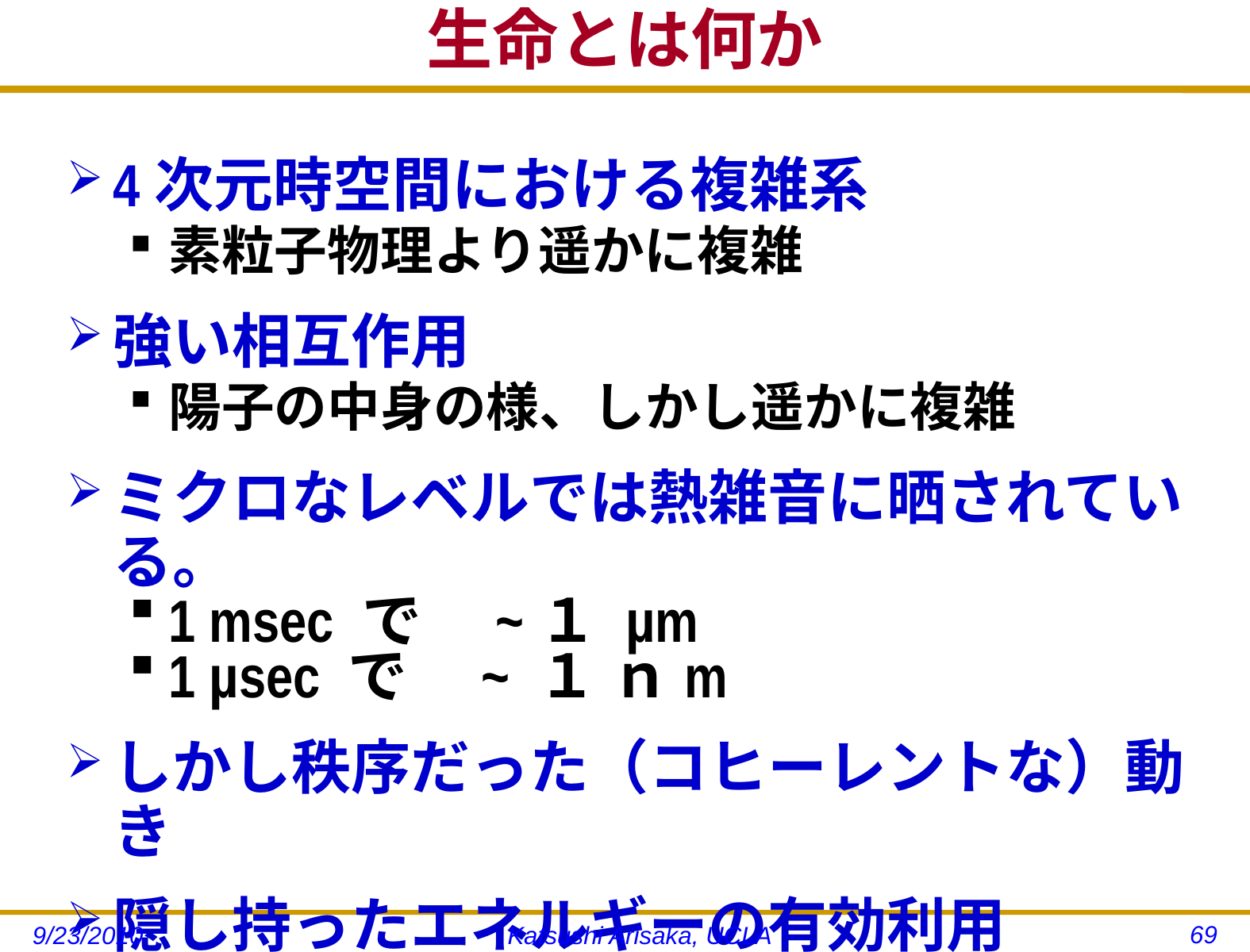

# 生命とは何か
4次元時空間における複雑系
素粒子物理より遥かに複雑
強い相互作用
陽子の中身の様、しかし遥かに複雑
ミクロなレベルでは熱雑音に晒されている。
1 msec で　~１ µm
1 µsec で　~ １ ｎm
しかし秩序だった（コヒーレントな）動き
隠し持ったエネルギーの有効利用
69
9/23/2010
Katsushi Arisaka, UCLA